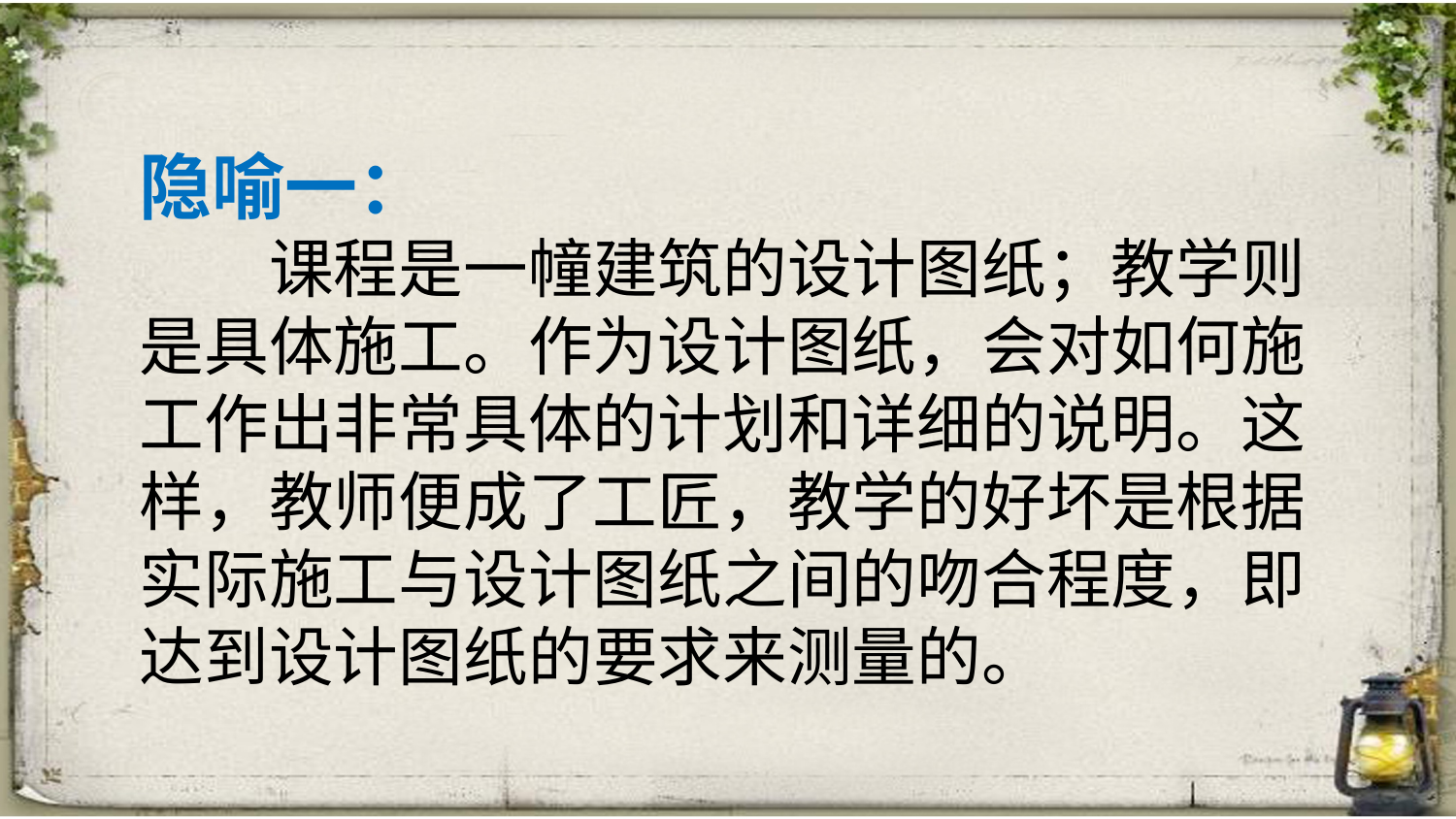

隐喻一：
　　课程是一幢建筑的设计图纸；教学则是具体施工。作为设计图纸，会对如何施工作出非常具体的计划和详细的说明。这样，教师便成了工匠，教学的好坏是根据实际施工与设计图纸之间的吻合程度，即达到设计图纸的要求来测量的。